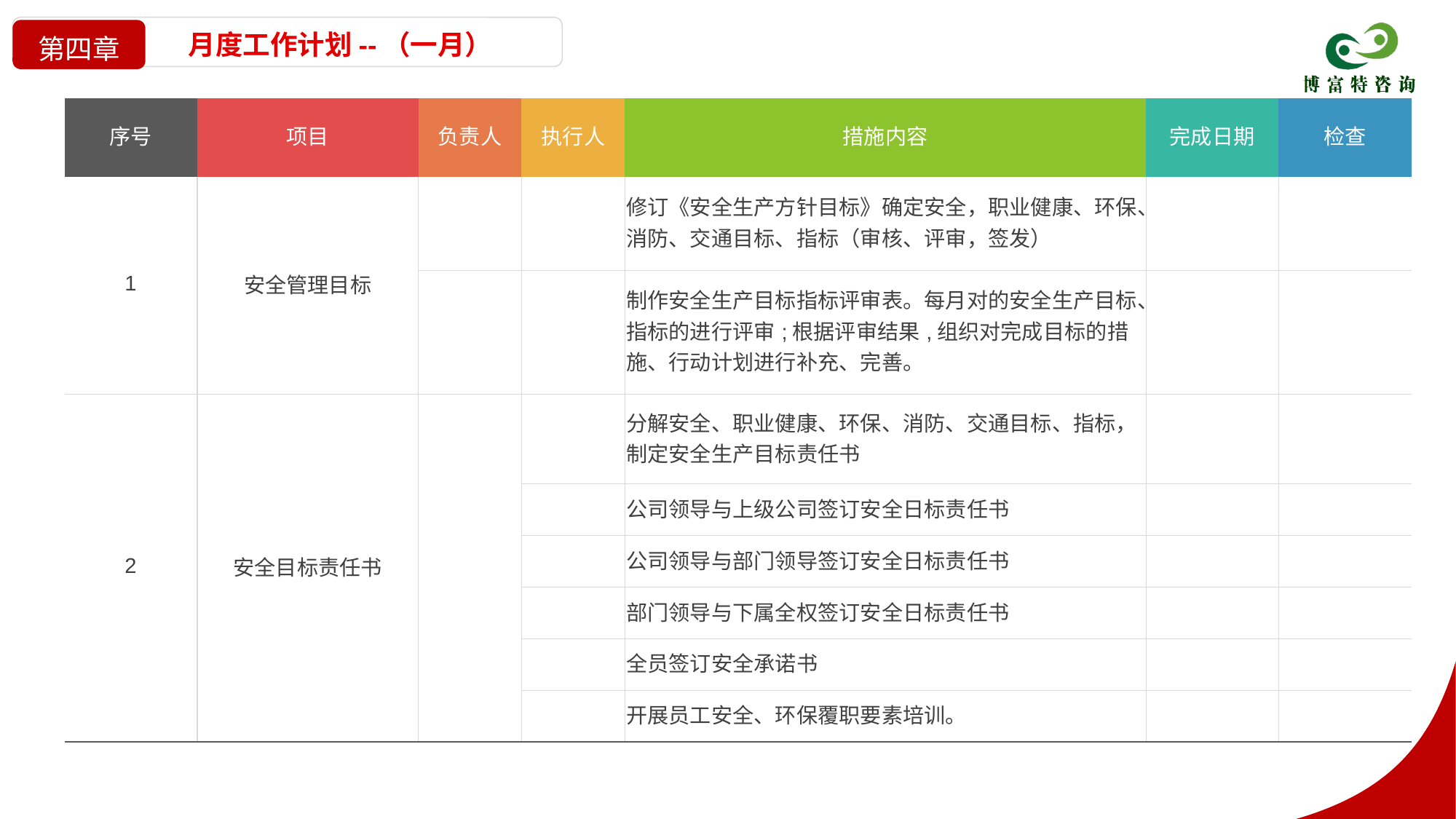

月度工作计划--（一月）
第四章
| 序号 | 项目 | 负责人 | 执行人 | 措施内容 | 完成日期 | 检查 |
| --- | --- | --- | --- | --- | --- | --- |
| 1 | 安全管理目标 |  |  | 修订《安全生产方针目标》确定安全，职业健康、环保、消防、交通目标、指标（审核、评审，签发） |  |  |
|  |  |  |  | 制作安全生产目标指标评审表。每月对的安全生产目标、指标的进行评审;根据评审结果,组织对完成目标的措施、行动计划进行补充、完善。 |  |  |
| 2 | 安全目标责任书 |  |  | 分解安全、职业健康、环保、消防、交通目标、指标，制定安全生产目标责任书 |  |  |
|  |  |  |  | 公司领导与上级公司签订安全日标责任书 |  |  |
|  |  |  |  | 公司领导与部门领导签订安全日标责任书 |  |  |
|  |  |  |  | 部门领导与下属全权签订安全日标责任书 |  |  |
|  |  |  |  | 全员签订安全承诺书 |  |  |
|  |  |  |  | 开展员工安全、环保覆职要素培训。 |  |  |